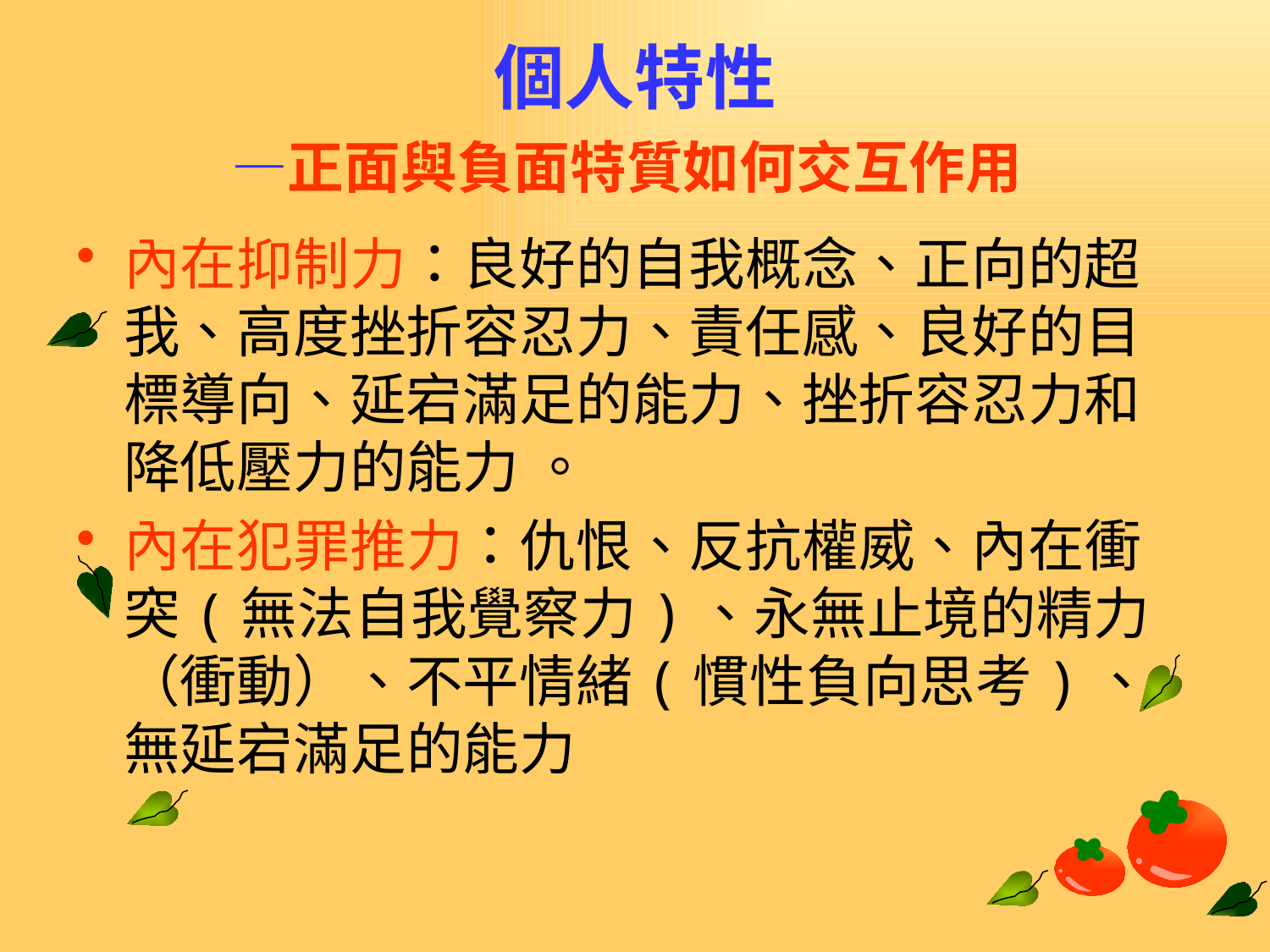

# 個人特性 —正面與負面特質如何交互作用
內在抑制力：良好的自我概念、正向的超我、高度挫折容忍力、責任感、良好的目標導向、延宕滿足的能力、挫折容忍力和降低壓力的能力 。
內在犯罪推力：仇恨、反抗權威、內在衝突(無法自我覺察力)、永無止境的精力（衝動）、不平情緒(慣性負向思考)、無延宕滿足的能力